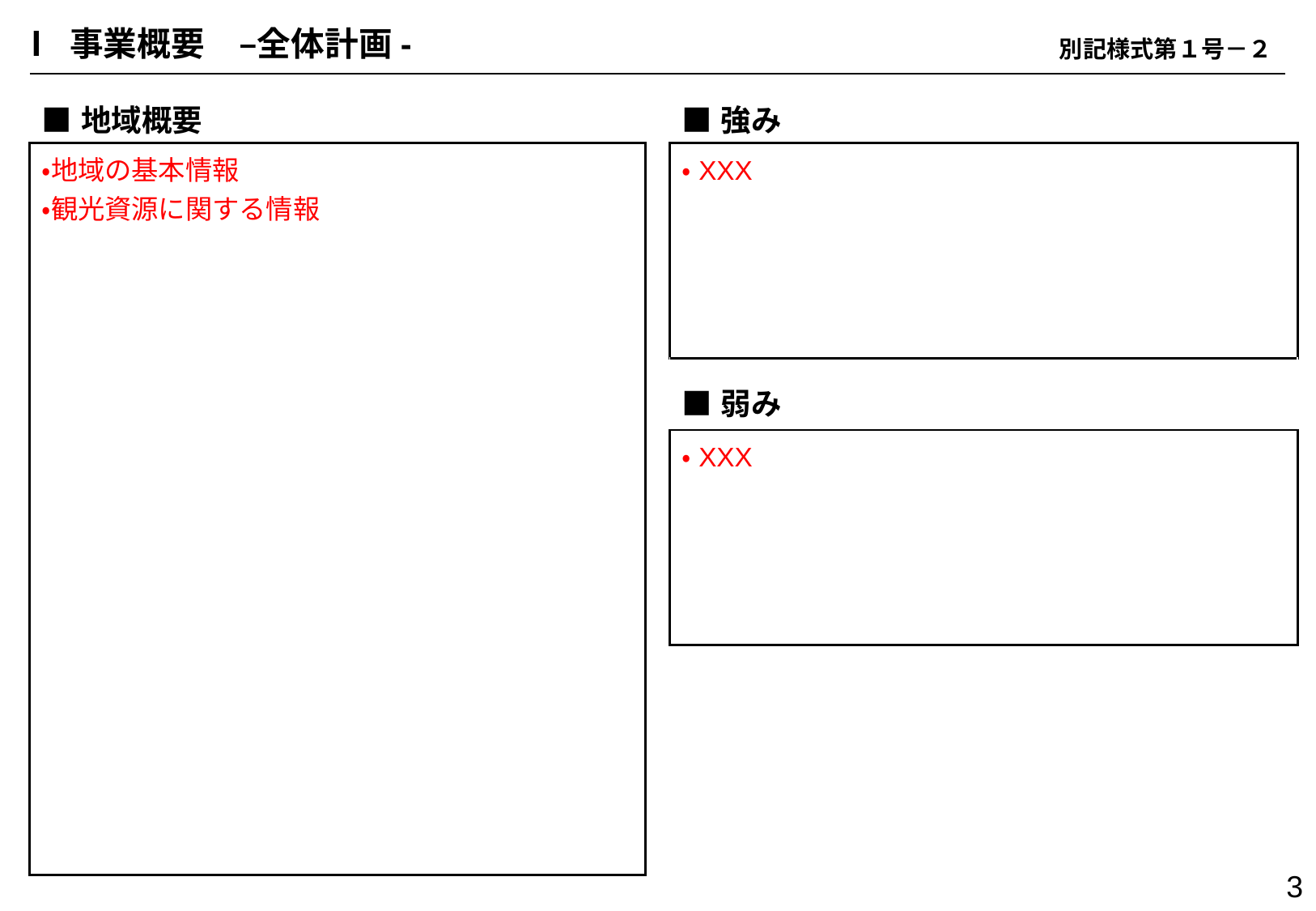

Ⅰ 事業概要　–全体計画-
別記様式第１号－２
| ■地域概要 |
| --- |
| ・地域の基本情報 ・観光資源に関する情報 |
| ■強み |
| --- |
| ・XXX |
| ■弱み |
| ・XXX |
3